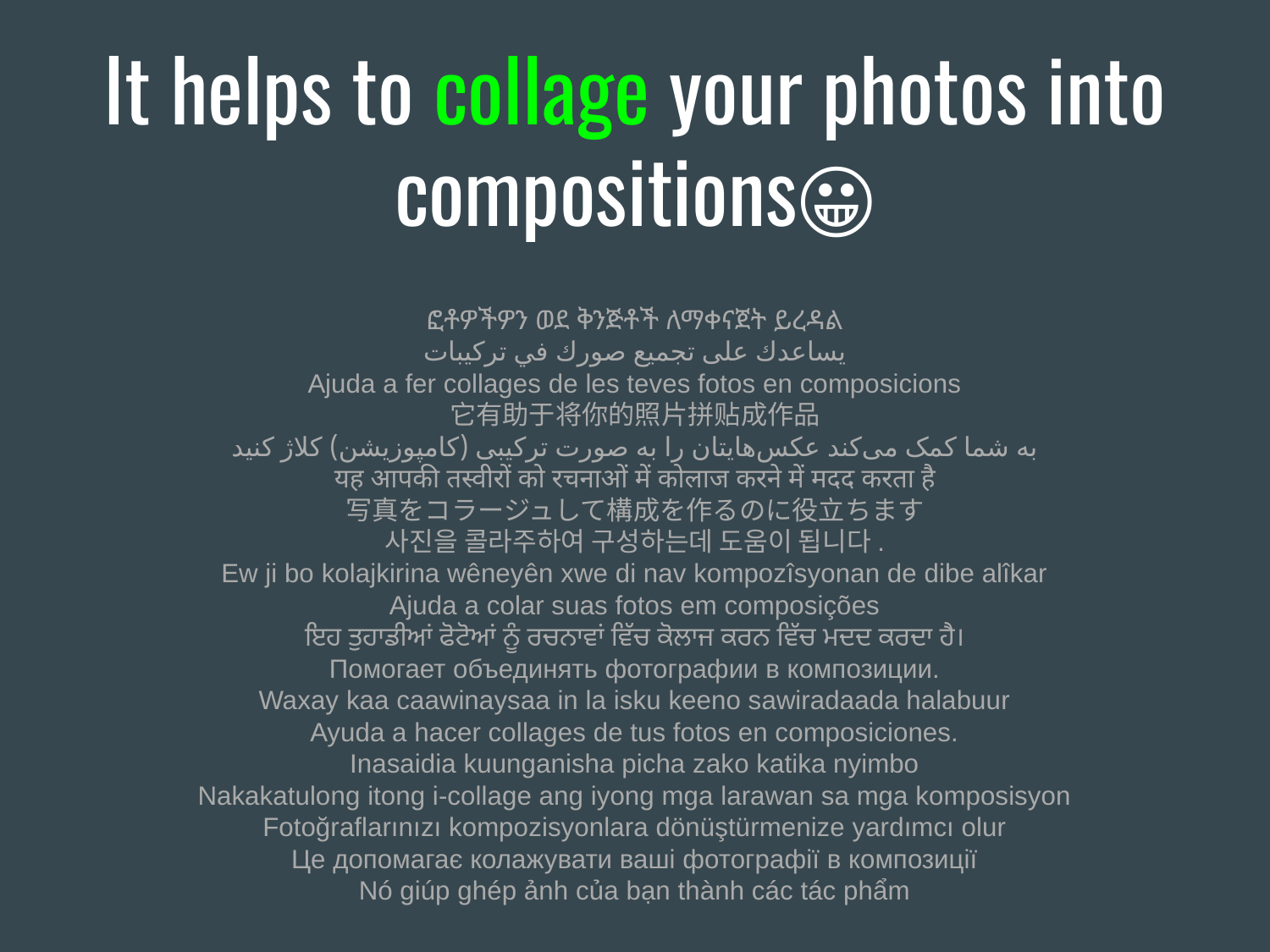

It helps to collage your photos into compositions😀
ፎቶዎችዎን ወደ ቅንጅቶች ለማቀናጀት ይረዳል
يساعدك على تجميع صورك في تركيبات
Ajuda a fer collages de les teves fotos en composicions
它有助于将你的照片拼贴成作品
به شما کمک می‌کند عکس‌هایتان را به صورت ترکیبی (کامپوزیشن) کلاژ کنید
यह आपकी तस्वीरों को रचनाओं में कोलाज करने में मदद करता है
写真をコラージュして構成を作るのに役立ちます
사진을 콜라주하여 구성하는데 도움이 됩니다.
Ew ji bo kolajkirina wêneyên xwe di nav kompozîsyonan de dibe alîkar
Ajuda a colar suas fotos em composições
ਇਹ ਤੁਹਾਡੀਆਂ ਫੋਟੋਆਂ ਨੂੰ ਰਚਨਾਵਾਂ ਵਿੱਚ ਕੋਲਾਜ ਕਰਨ ਵਿੱਚ ਮਦਦ ਕਰਦਾ ਹੈ।
Помогает объединять фотографии в композиции.
Waxay kaa caawinaysaa in la isku keeno sawiradaada halabuur
Ayuda a hacer collages de tus fotos en composiciones.
Inasaidia kuunganisha picha zako katika nyimbo
Nakakatulong itong i-collage ang iyong mga larawan sa mga komposisyon
Fotoğraflarınızı kompozisyonlara dönüştürmenize yardımcı olur
Це допомагає колажувати ваші фотографії в композиції
Nó giúp ghép ảnh của bạn thành các tác phẩm